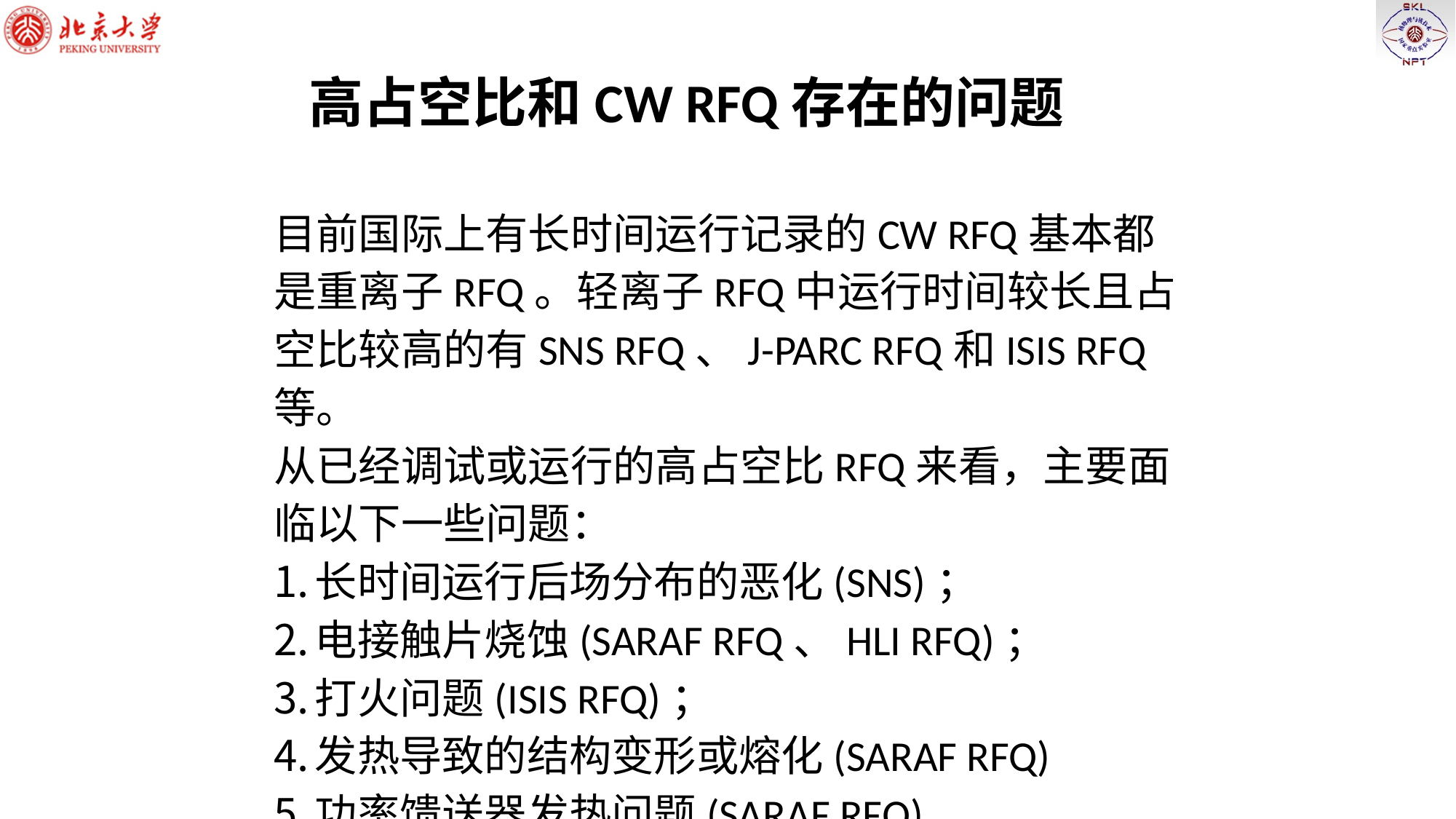

高占空比和CW RFQ存在的问题
目前国际上有长时间运行记录的CW RFQ基本都是重离子RFQ。轻离子RFQ中运行时间较长且占空比较高的有SNS RFQ、J-PARC RFQ和ISIS RFQ等。
从已经调试或运行的高占空比RFQ来看，主要面临以下一些问题：
长时间运行后场分布的恶化(SNS)；
电接触片烧蚀(SARAF RFQ、HLI RFQ)；
打火问题(ISIS RFQ)；
发热导致的结构变形或熔化(SARAF RFQ)
功率馈送器发热问题(SARAF RFQ)